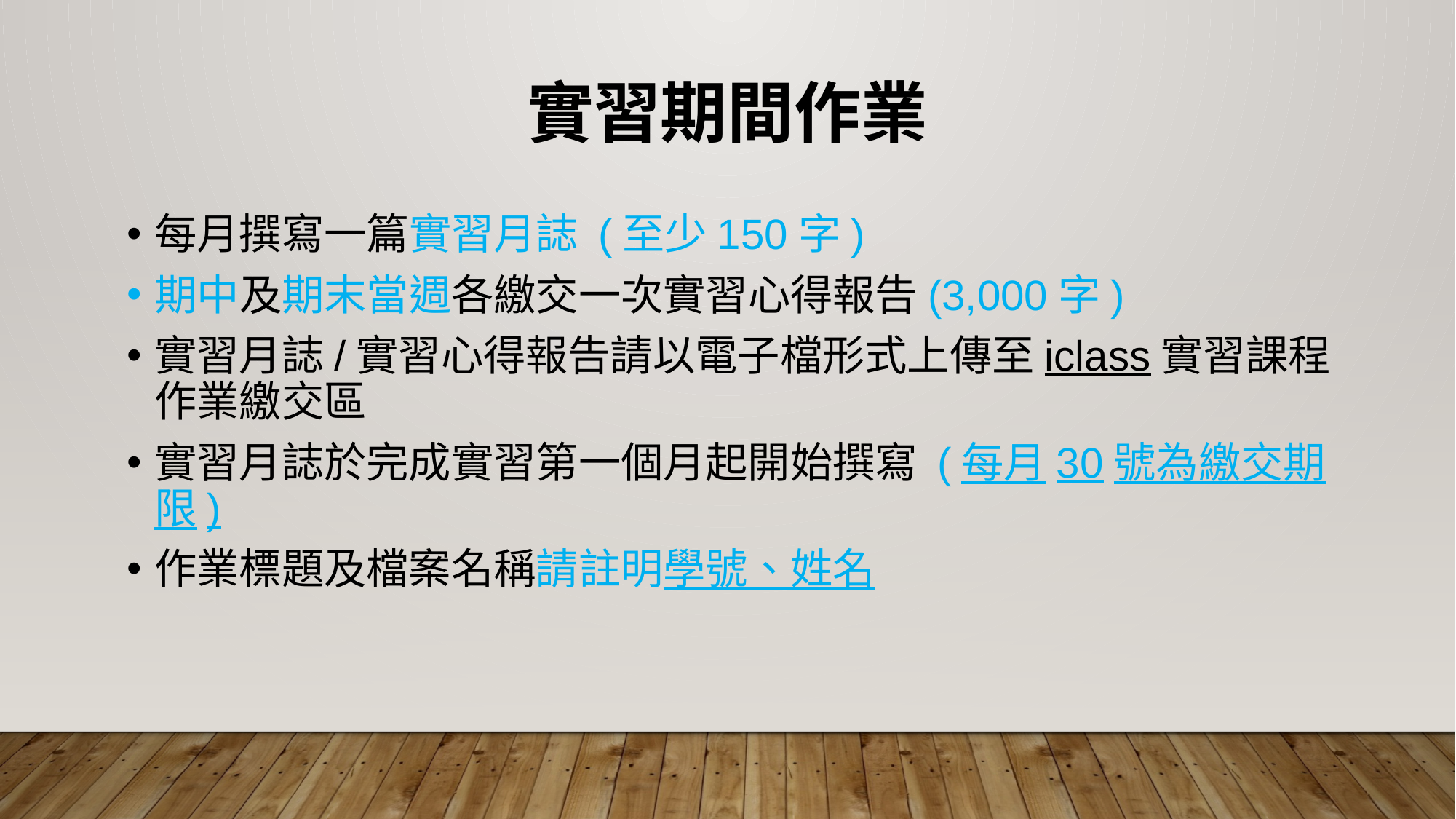

實習期間作業
每月撰寫一篇實習月誌 (至少150字)
期中及期末當週各繳交一次實習心得報告(3,000字)
實習月誌/實習心得報告請以電子檔形式上傳至iclass實習課程作業繳交區
實習月誌於完成實習第一個月起開始撰寫 (每月30號為繳交期限)
作業標題及檔案名稱請註明學號、姓名